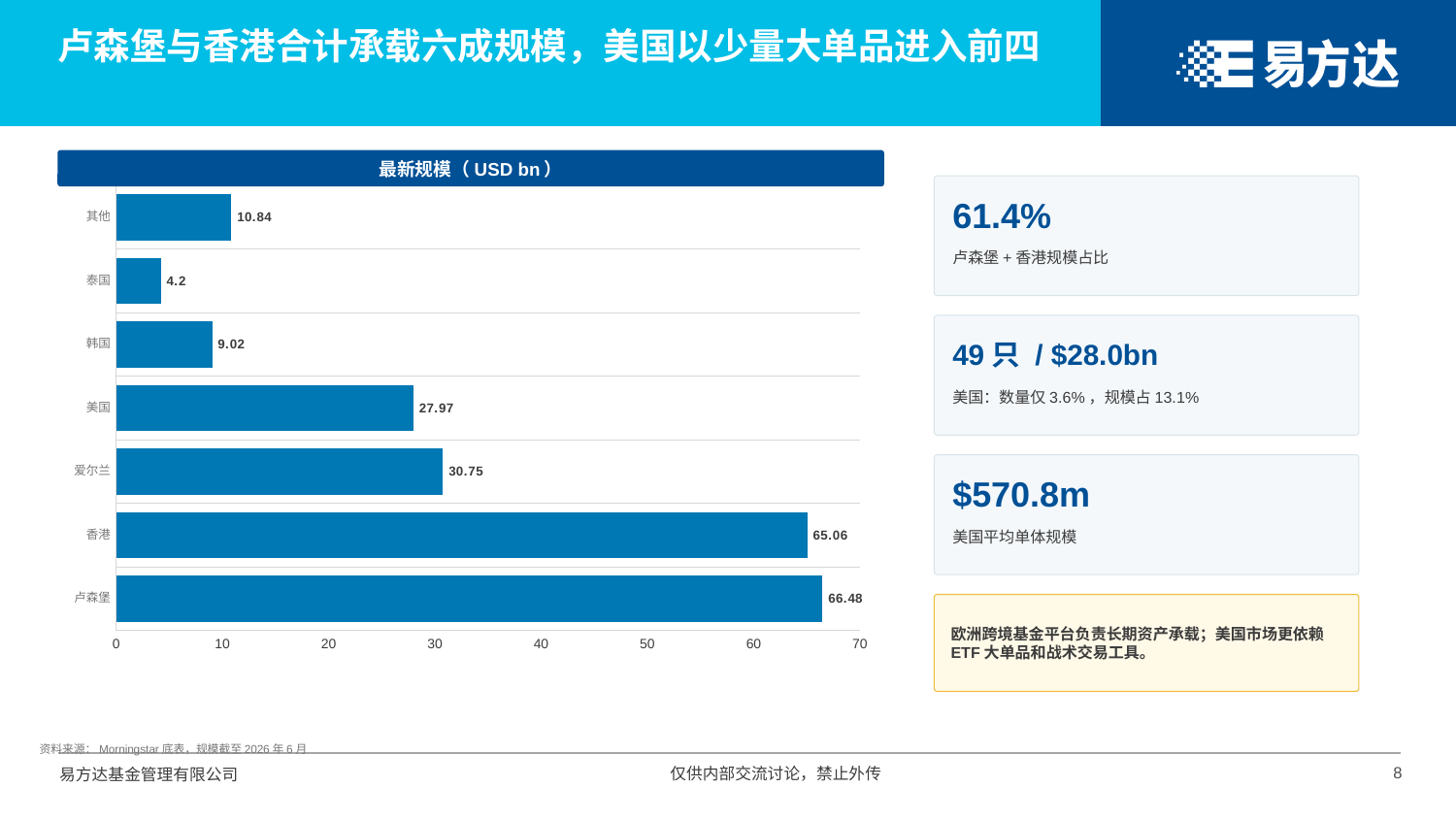

卢森堡与香港合计承载六成规模，美国以少量大单品进入前四
最新规模（USD bn）

### Chart

| Category |  |
|---|---|
| 卢森堡 | 66.48 |
| 香港 | 65.06 |
| 爱尔兰 | 30.75 |
| 美国 | 27.97 |
| 韩国 | 9.02 |
| 泰国 | 4.2 |
| 其他 | 10.84 |
61.4%
卢森堡+香港规模占比

49只 / $28.0bn
美国：数量仅3.6%，规模占13.1%

$570.8m
美国平均单体规模

欧洲跨境基金平台负责长期资产承载；美国市场更依赖ETF大单品和战术交易工具。
资料来源：Morningstar底表，规模截至2026年6月